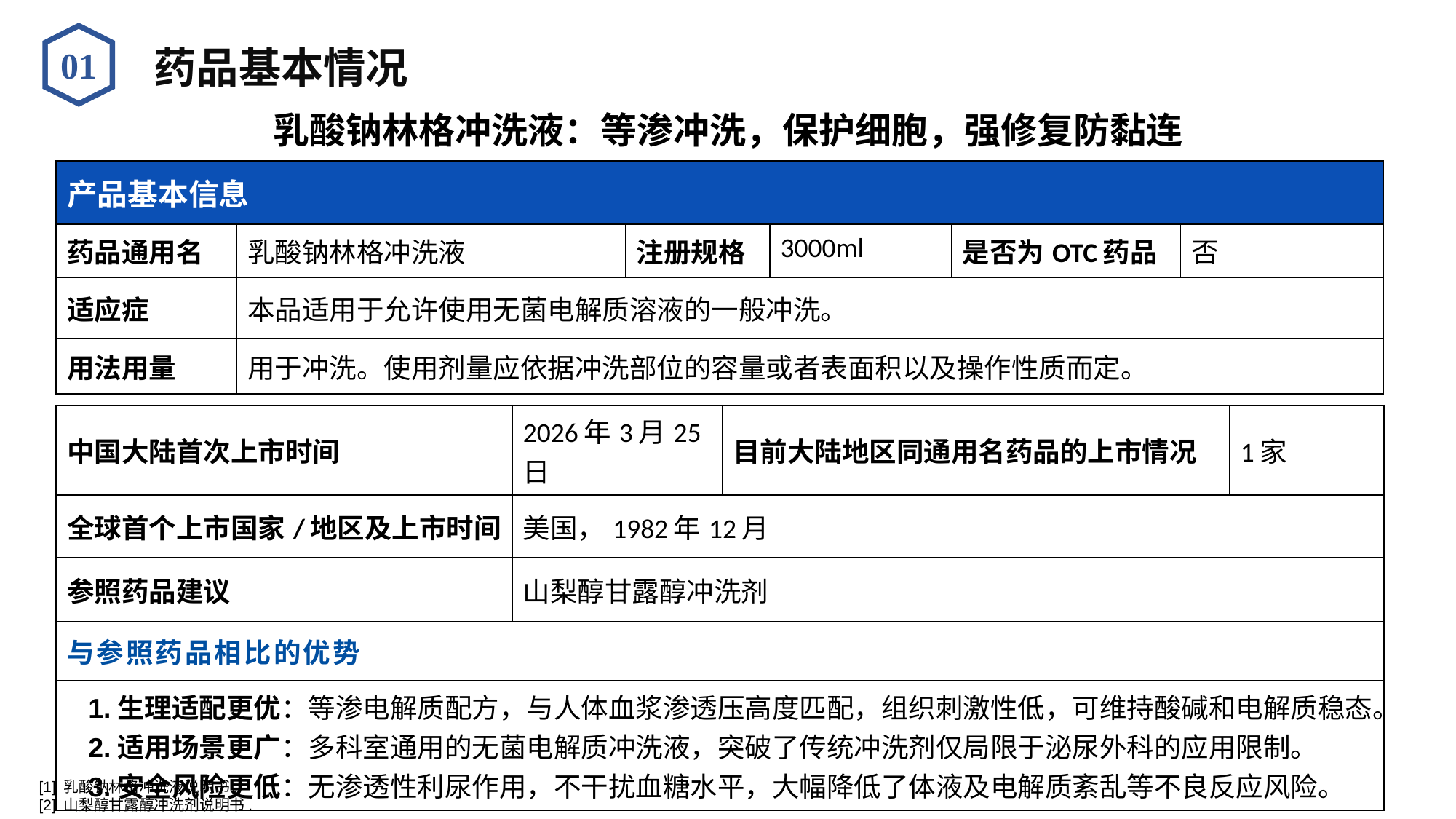

药品基本情况
01
乳酸钠林格冲洗液：等渗冲洗，保护细胞，强修复防黏连
| 产品基本信息 |  |  |  |  |  |
| --- | --- | --- | --- | --- | --- |
| 药品通用名 | 乳酸钠林格冲洗液 | 注册规格 | 3000ml | 是否为OTC药品 | 否 |
| 适应症 | 本品适用于允许使用无菌电解质溶液的一般冲洗。 |  |  |  |  |
| 用法用量 | 用于冲洗。使用剂量应依据冲洗部位的容量或者表面积以及操作性质而定。 |  |  |  |  |
| 中国大陆首次上市时间 | 2026年3月25日 | 目前大陆地区同通用名药品的上市情况 | 1家 |
| --- | --- | --- | --- |
| 全球首个上市国家/地区及上市时间 | 美国，1982年12月 |  |  |
| 参照药品建议 | 山梨醇甘露醇冲洗剂 |  |  |
| 与参照药品相比的优势 |  |  |  |
| 1.生理适配更优：等渗电解质配方，与人体血浆渗透压高度匹配，组织刺激性低，可维持酸碱和电解质稳态。 2.适用场景更广：多科室通用的无菌电解质冲洗液，突破了传统冲洗剂仅局限于泌尿外科的应用限制。 3.安全风险更低：无渗透性利尿作用，不干扰血糖水平，大幅降低了体液及电解质紊乱等不良反应风险。 |  |  |  |
[1] 乳酸钠林格冲洗液说明书.
[2] 山梨醇甘露醇冲洗剂说明书.